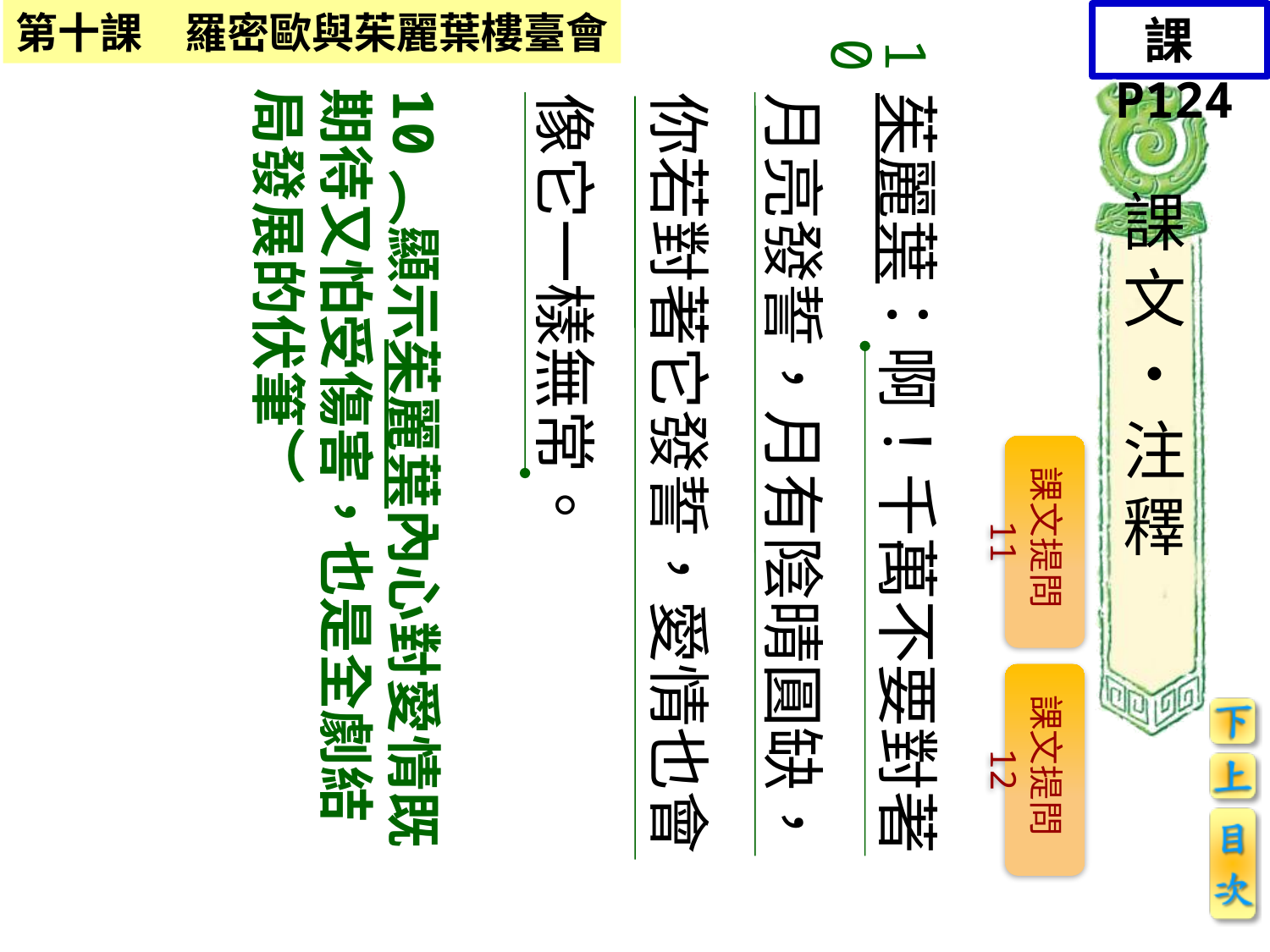

課P124
10
10︵顯示茱麗葉內心對愛情既期待又怕受傷害，也是全劇結局發展的伏筆︶
茱麗葉：啊！千萬不要對著月亮發誓，月有陰晴圓缺，你若對著它發誓，愛情也會像它一樣無常。

課文‧注釋

課文提問11
課文提問12